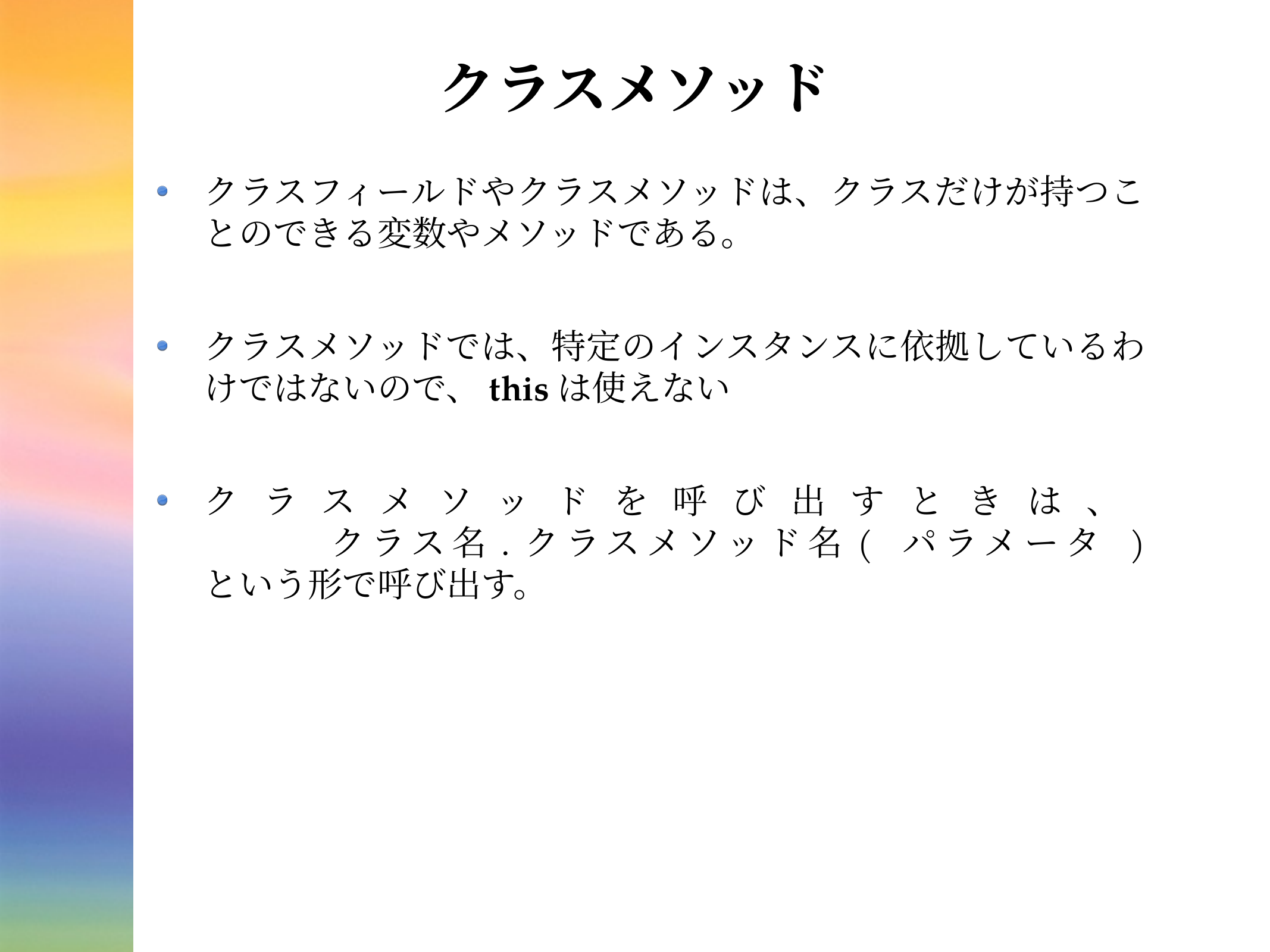

# クラスメソッド
クラスフィールドやクラスメソッドは、クラスだけが持つことのできる変数やメソッドである。

クラスメソッドでは、特定のインスタンスに依拠しているわけではないので、thisは使えない

クラスメソッドを呼び出すときは、
        クラス名.クラスメソッド名( パラメータ )
という形で呼び出す。